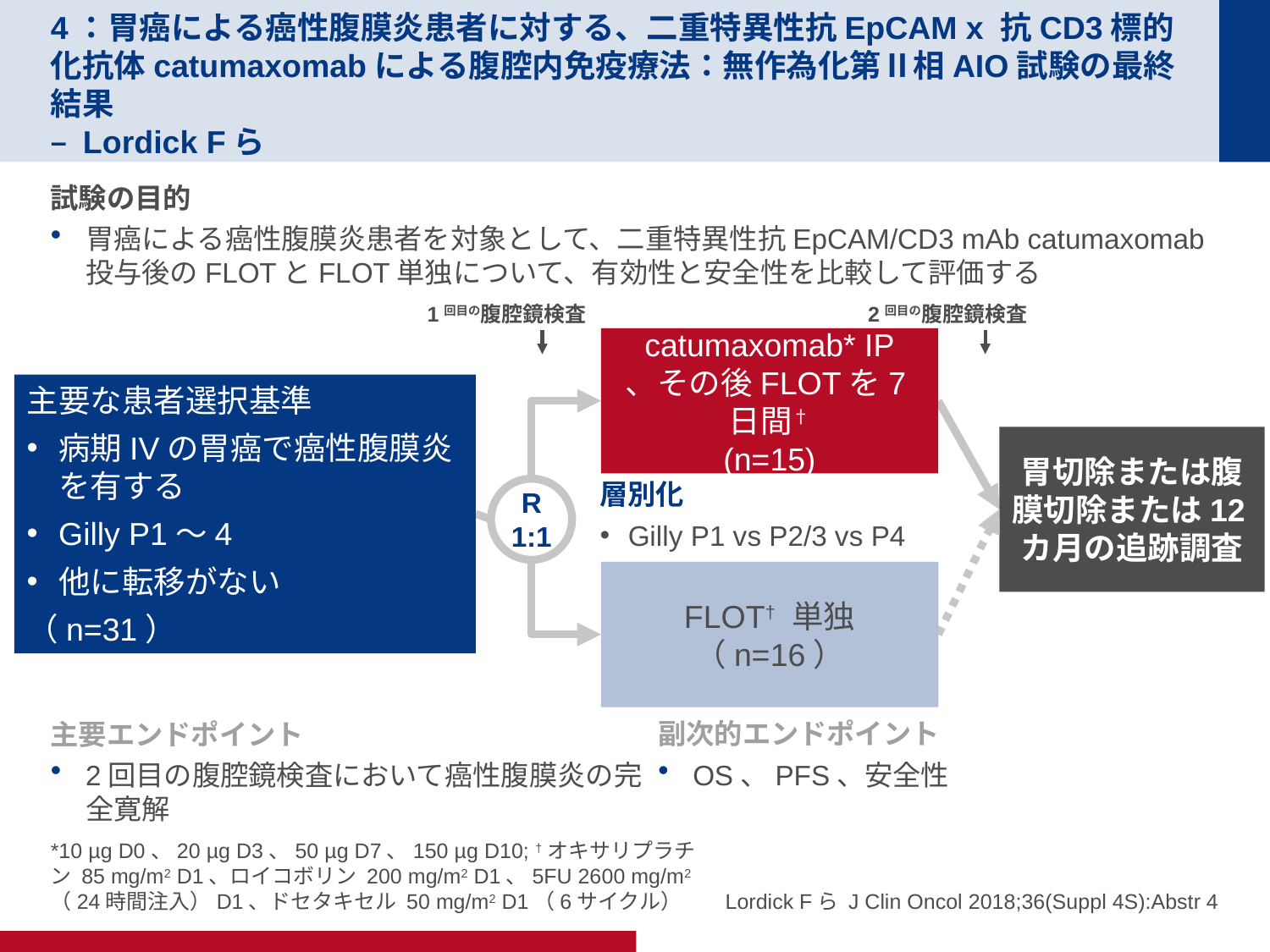

# 4：胃癌による癌性腹膜炎患者に対する、二重特異性抗EpCAM x 抗CD3標的化抗体catumaxomabによる腹腔内免疫療法：無作為化第Ⅱ相AIO試験の最終結果 – Lordick Fら
試験の目的
胃癌による癌性腹膜炎患者を対象として、二重特異性抗EpCAM/CD3 mAb catumaxomab投与後のFLOTとFLOT単独について、有効性と安全性を比較して評価する
1回目の腹腔鏡検査
2回目の腹腔鏡検査
catumaxomab* IP
、その後FLOTを7日間†
(n=15)
主要な患者選択基準
病期IVの胃癌で癌性腹膜炎を有する
Gilly P1～4
他に転移がない
（n=31）
胃切除または腹膜切除または12カ月の追跡調査
層別化
Gilly P1 vs P2/3 vs P4
R
1:1
FLOT† 単独
（n=16）
主要エンドポイント
2回目の腹腔鏡検査において癌性腹膜炎の完全寛解
副次的エンドポイント
OS、PFS、安全性
*10 µg D0、20 µg D3、50 µg D7、150 µg D10; †オキサリプラチン 85 mg/m2 D1、ロイコボリン 200 mg/m2 D1、5FU 2600 mg/m2 （24時間注入）D1、ドセタキセル 50 mg/m2 D1（6サイクル）
Lordick Fら J Clin Oncol 2018;36(Suppl 4S):Abstr 4